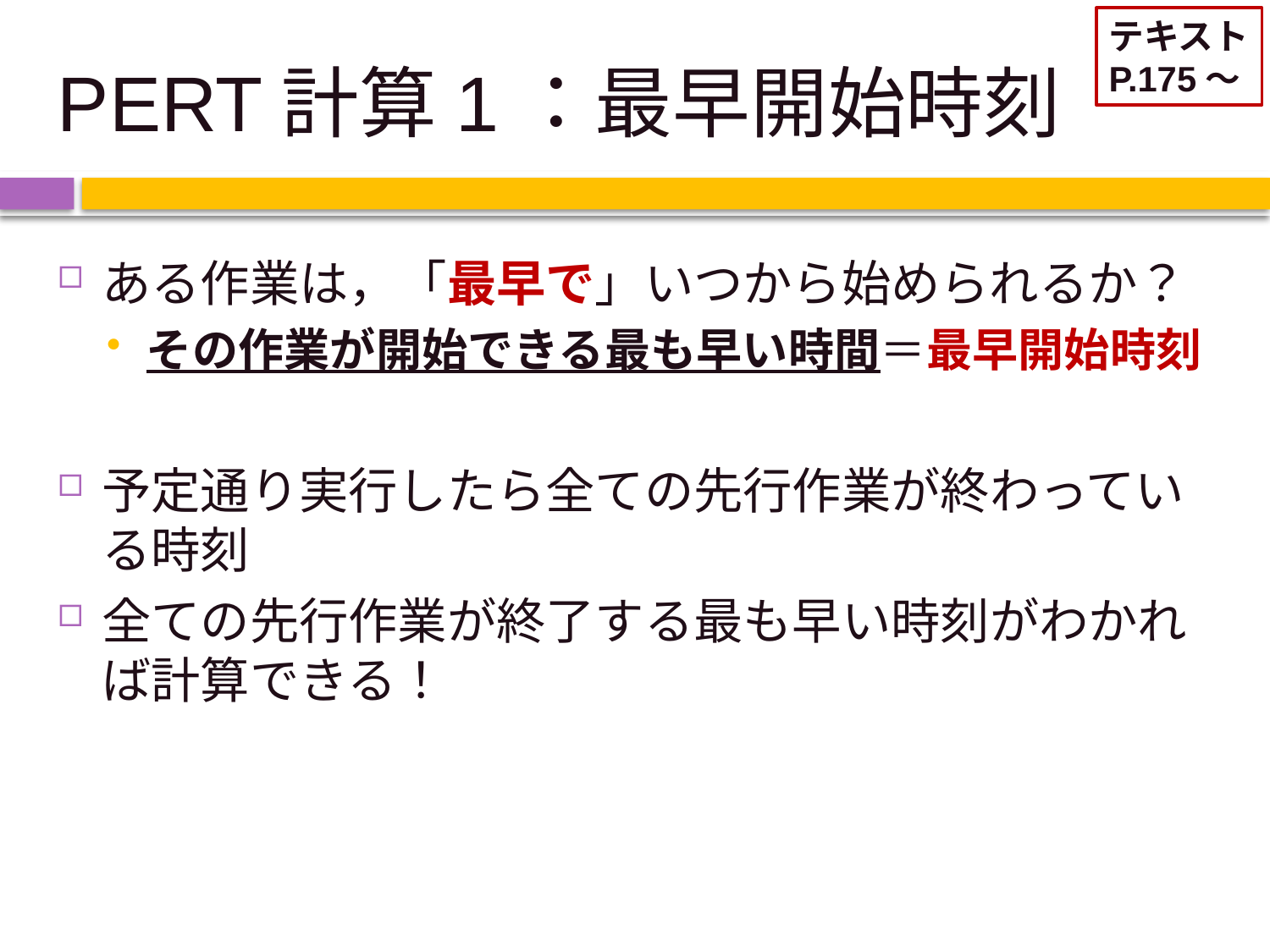

テキスト
P.175～
# PERT計算1：最早開始時刻
ある作業は，「最早で」いつから始められるか？
その作業が開始できる最も早い時間＝最早開始時刻

予定通り実行したら全ての先行作業が終わっている時刻
全ての先行作業が終了する最も早い時刻がわかれば計算できる！